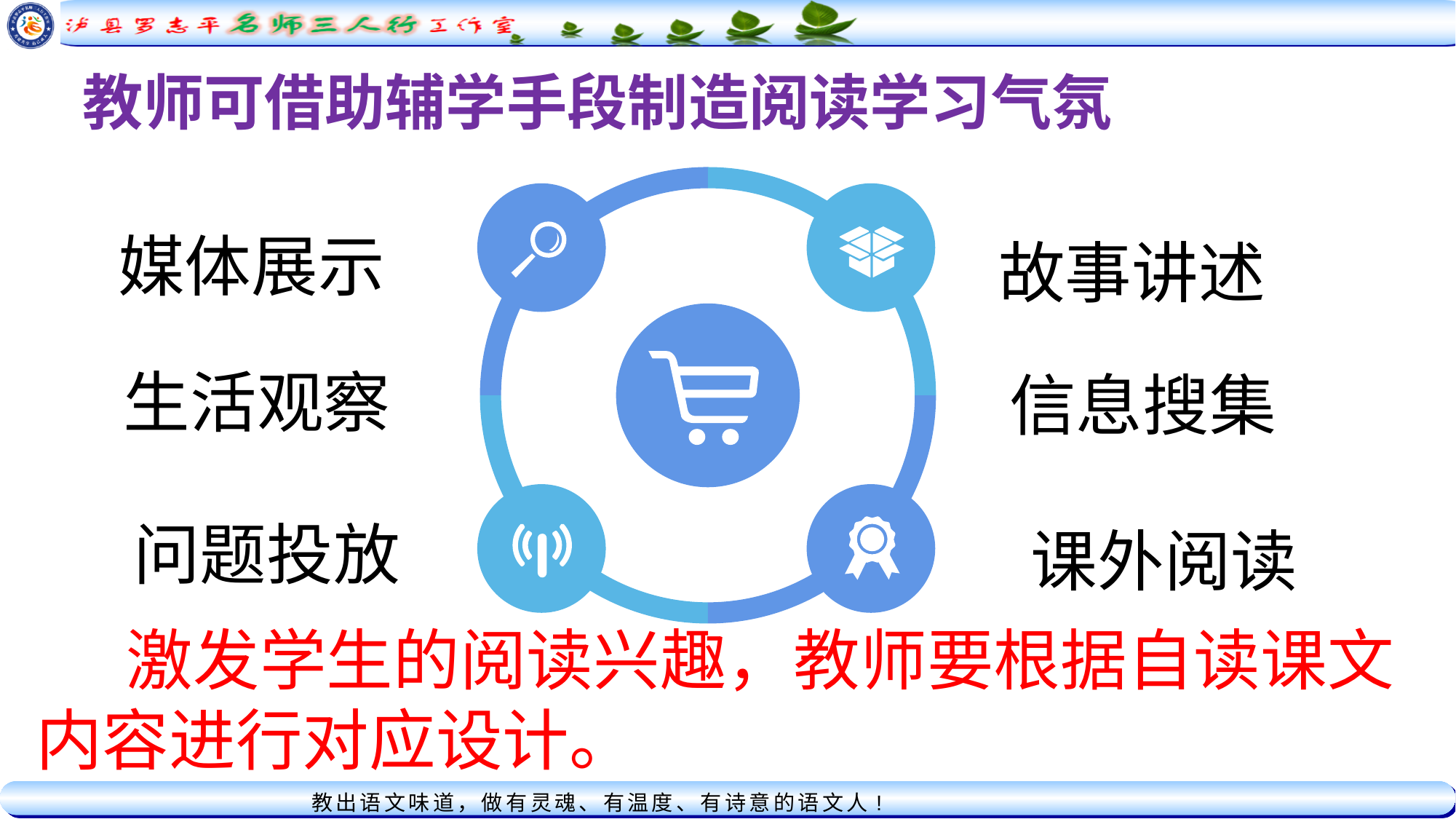

教师可借助辅学手段制造阅读学习气氛

媒体展示
故事讲述

信息搜集
生活观察
问题投放
课外阅读
     激发学生的阅读兴趣，教师要根据自读课文内容进行对应设计。